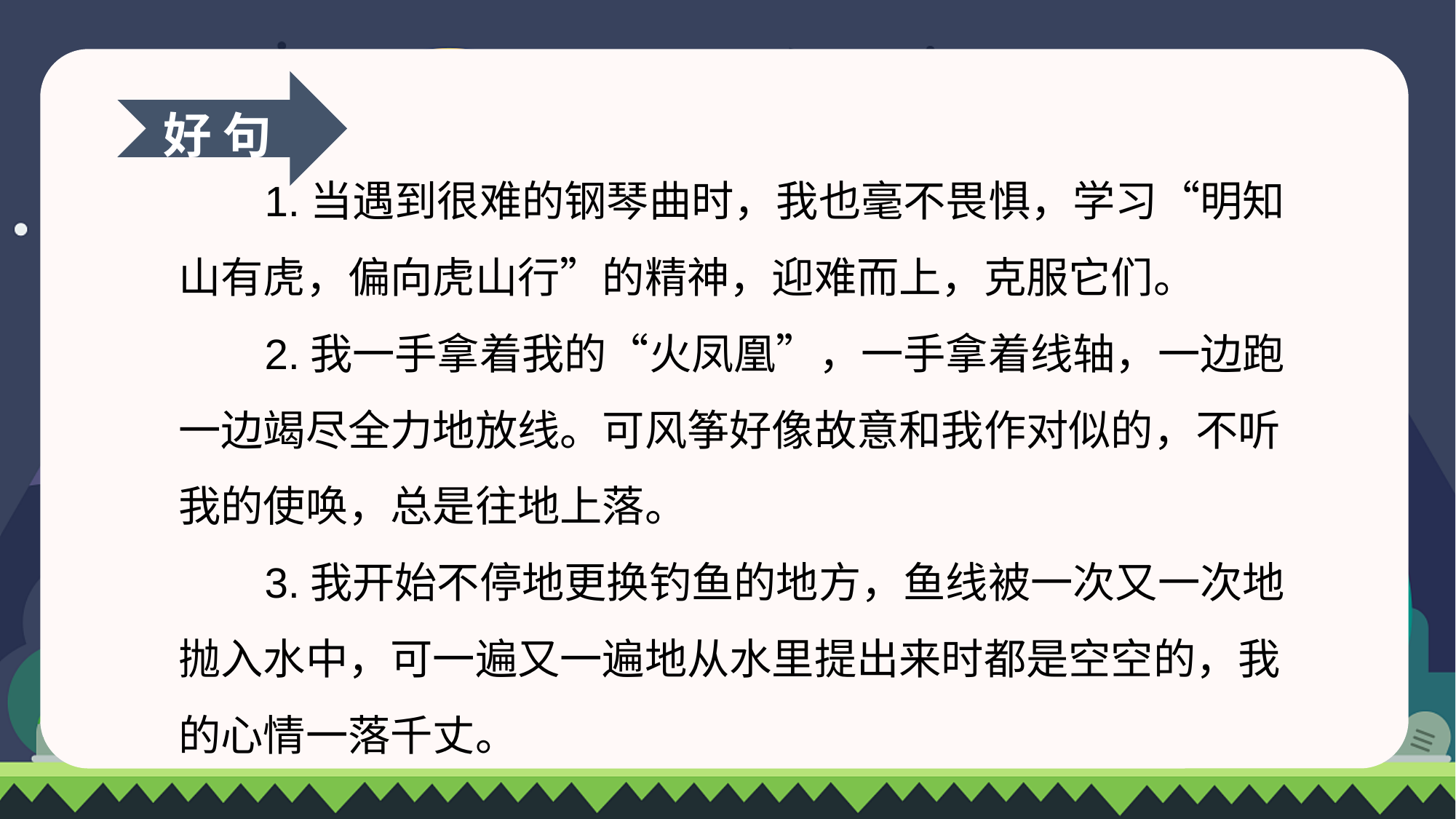

好 句
1.当遇到很难的钢琴曲时，我也毫不畏惧，学习“明知山有虎，偏向虎山行”的精神，迎难而上，克服它们。
2.我一手拿着我的“火凤凰”，一手拿着线轴，一边跑一边竭尽全力地放线。可风筝好像故意和我作对似的，不听我的使唤，总是往地上落。
3.我开始不停地更换钓鱼的地方，鱼线被一次又一次地抛入水中，可一遍又一遍地从水里提出来时都是空空的，我的心情一落千丈。